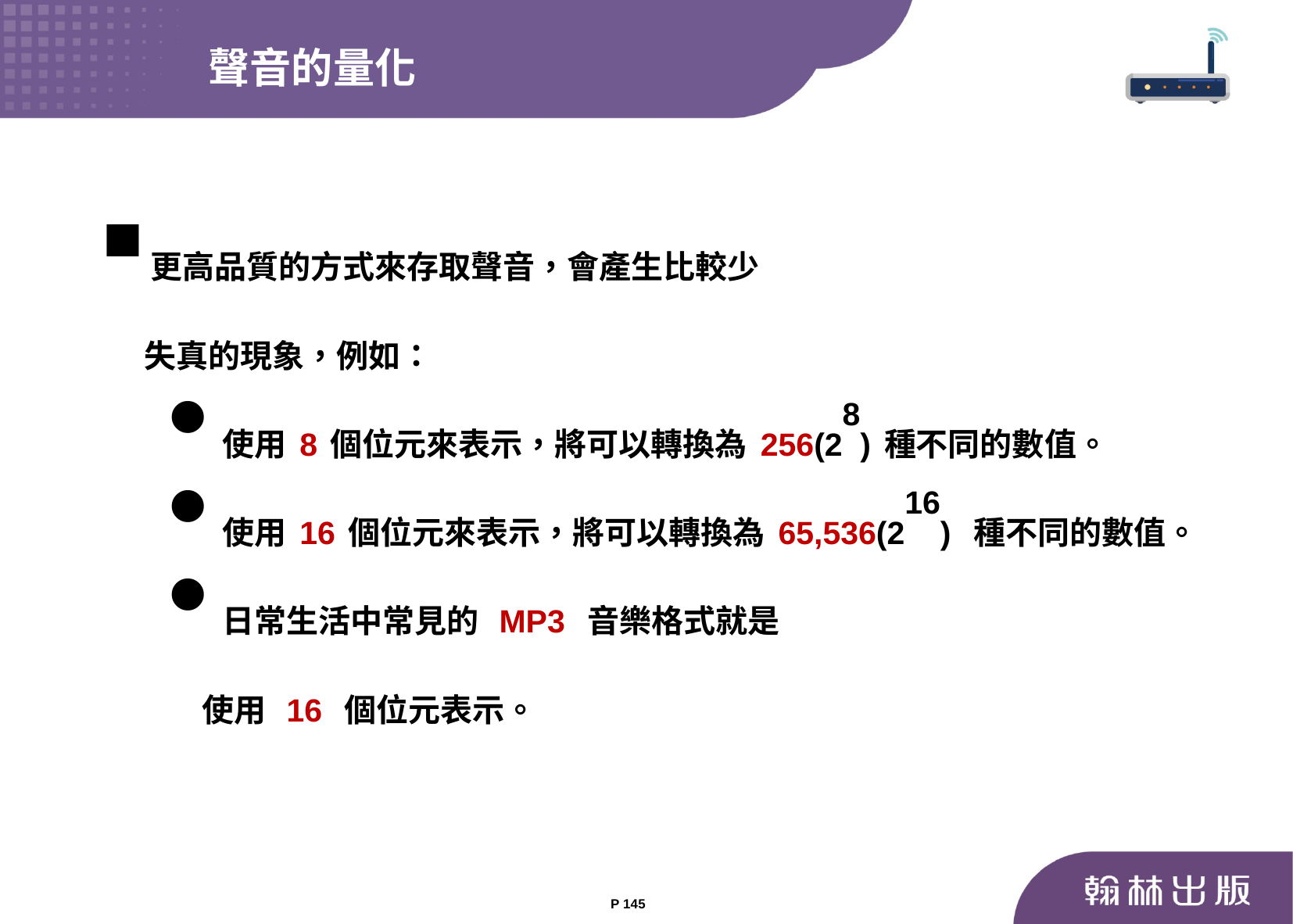

聲音的量化
更高品質的方式來存取聲音，會產生比較少
    失真的現象，例如：
使用8個位元來表示，將可以轉換為256(28)種不同的數值。
使用16個位元來表示，將可以轉換為65,536(216) 種不同的數值。
日常生活中常見的 MP3 音樂格式就是
   使用 16 個位元表示。
P 145